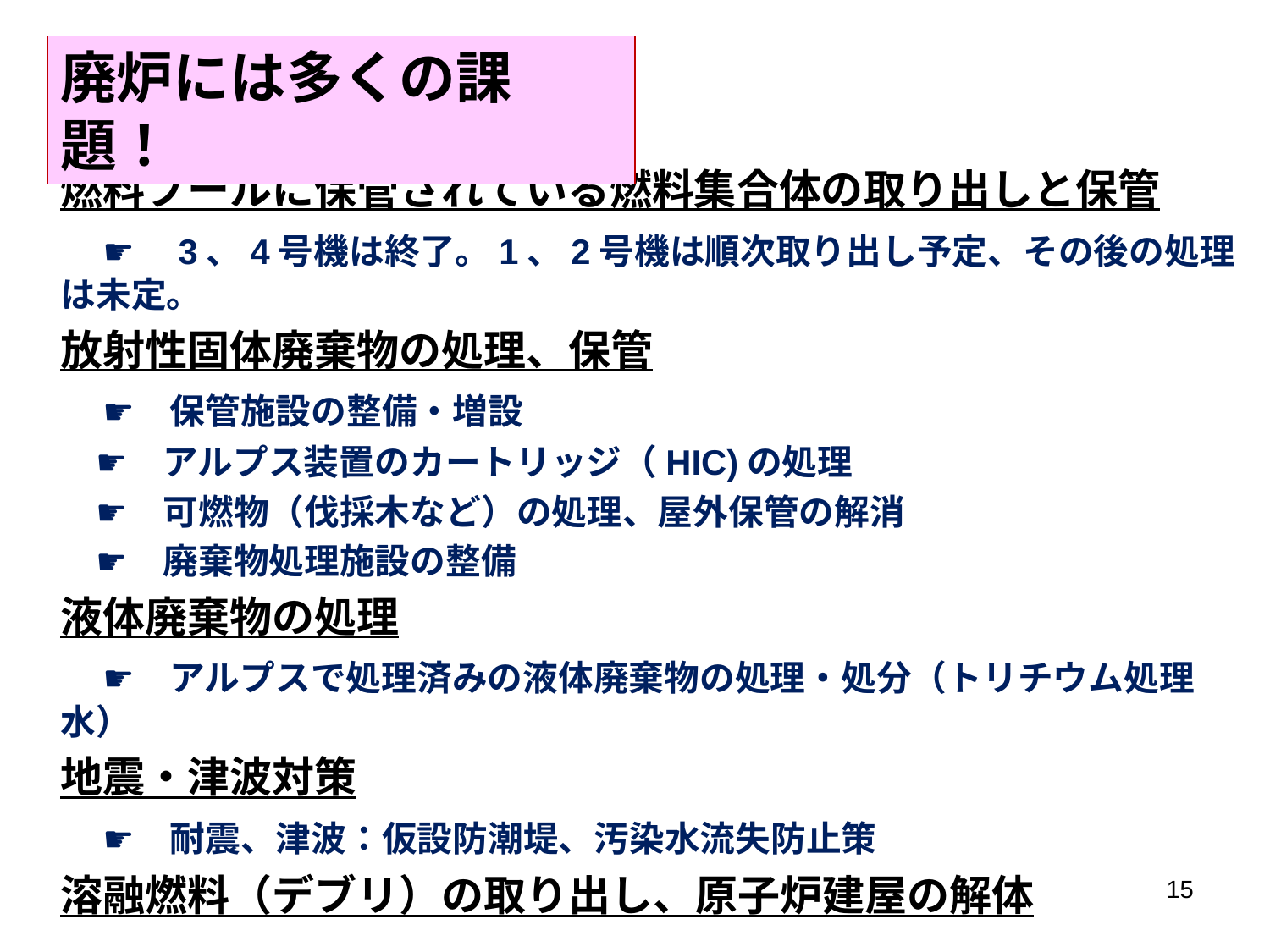

廃炉には多くの課題！
燃料プールに保管されている燃料集合体の取り出しと保管
　☛　3、4号機は終了。1、2号機は順次取り出し予定、その後の処理は未定。
放射性固体廃棄物の処理、保管
　☛　保管施設の整備・増設
　☛　アルプス装置のカートリッジ（HIC)の処理
　☛　可燃物（伐採木など）の処理、屋外保管の解消
　☛　廃棄物処理施設の整備
液体廃棄物の処理
　☛　アルプスで処理済みの液体廃棄物の処理・処分（トリチウム処理水）
地震・津波対策
　☛　耐震、津波：仮設防潮堤、汚染水流失防止策
溶融燃料（デブリ）の取り出し、原子炉建屋の解体

15